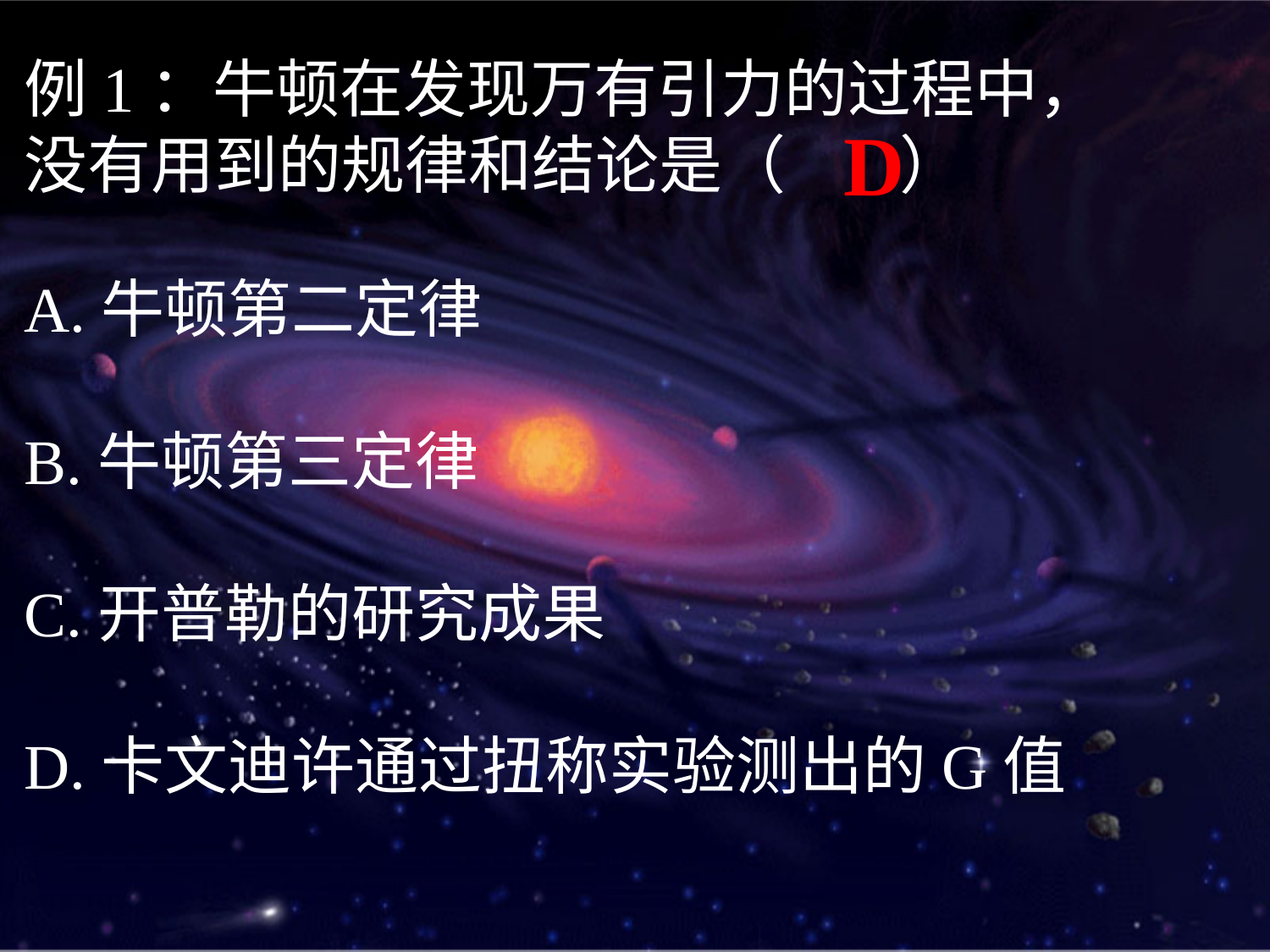

例1：牛顿在发现万有引力的过程中，
没有用到的规律和结论是（        ）

A.牛顿第二定律

B.牛顿第三定律

C.开普勒的研究成果

D.卡文迪许通过扭称实验测出的G值
D